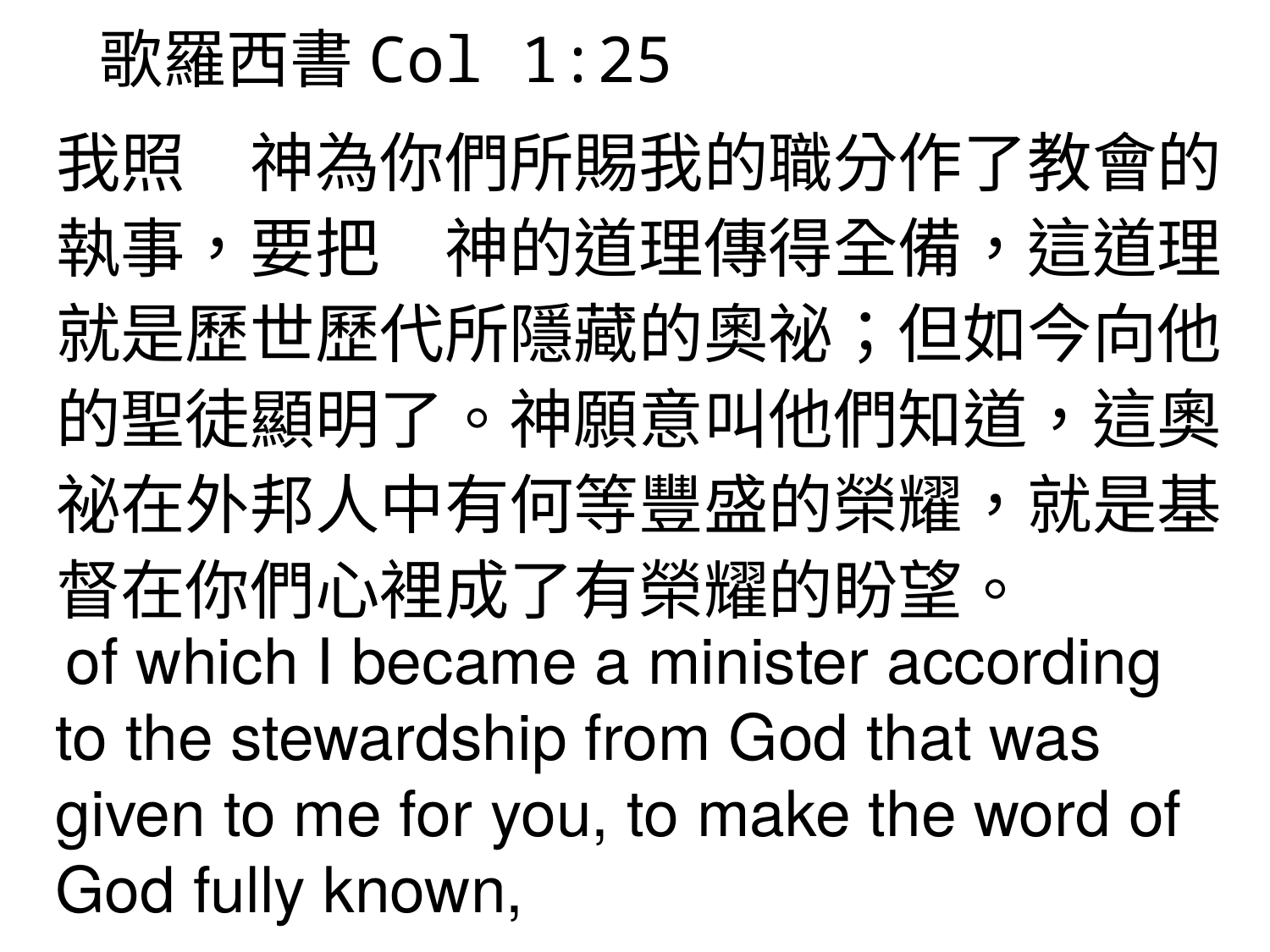

# 歌羅西書Col 1:25
我照　神為你們所賜我的職分作了教會的執事，要把　神的道理傳得全備，這道理就是歷世歷代所隱藏的奧祕；但如今向他的聖徒顯明了。神願意叫他們知道，這奧祕在外邦人中有何等豐盛的榮耀，就是基督在你們心裡成了有榮耀的盼望。
 of which I became a minister according to the stewardship from God that was given to me for you, to make the word of God fully known,